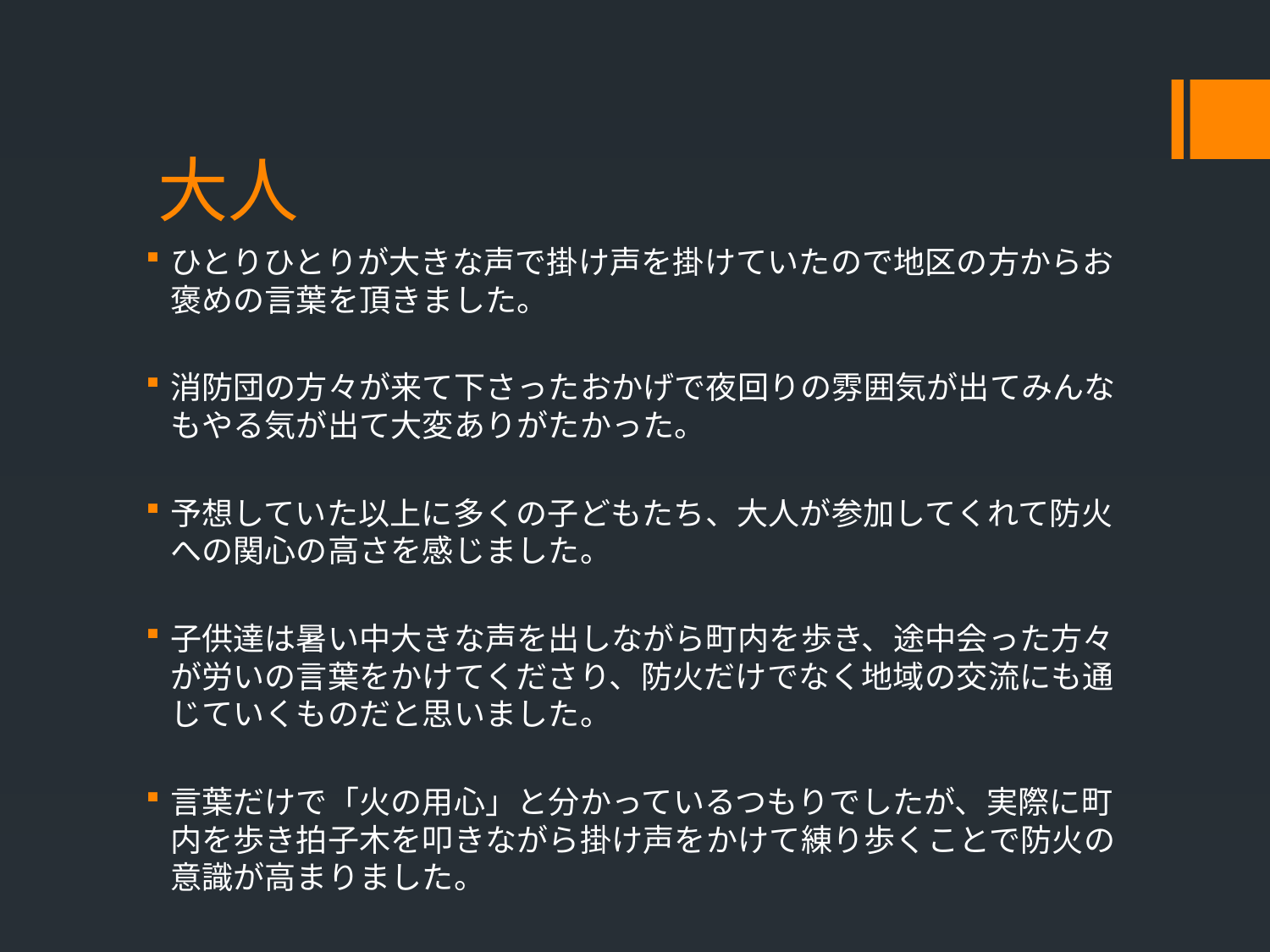

# 大人
ひとりひとりが大きな声で掛け声を掛けていたので地区の方からお褒めの言葉を頂きました。

消防団の方々が来て下さったおかげで夜回りの雰囲気が出てみんなもやる気が出て大変ありがたかった。

予想していた以上に多くの子どもたち、大人が参加してくれて防火への関心の高さを感じました。

子供達は暑い中大きな声を出しながら町内を歩き、途中会った方々が労いの言葉をかけてくださり、防火だけでなく地域の交流にも通じていくものだと思いました。

言葉だけで「火の用心」と分かっているつもりでしたが、実際に町内を歩き拍子木を叩きながら掛け声をかけて練り歩くことで防火の意識が高まりました。